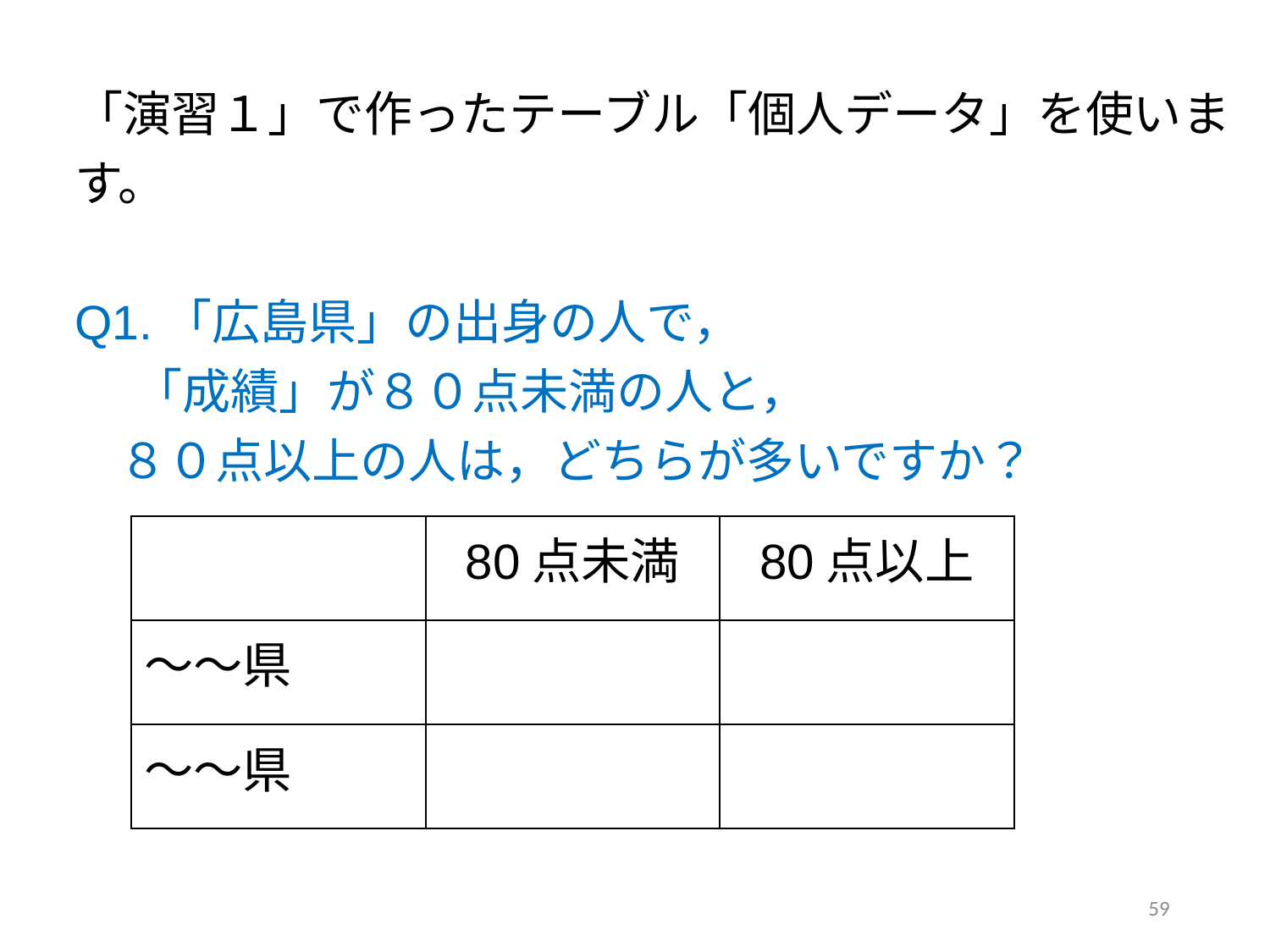

「演習１」で作ったテーブル「個人データ」を使います。

Q1.「広島県」の出身の人で，
　 「成績」が８０点未満の人と，
   ８０点以上の人は，どちらが多いですか？

|  | 80点未満 | 80点以上 |
| --- | --- | --- |
| 〜〜県 |  |  |
| 〜〜県 |  |  |
59